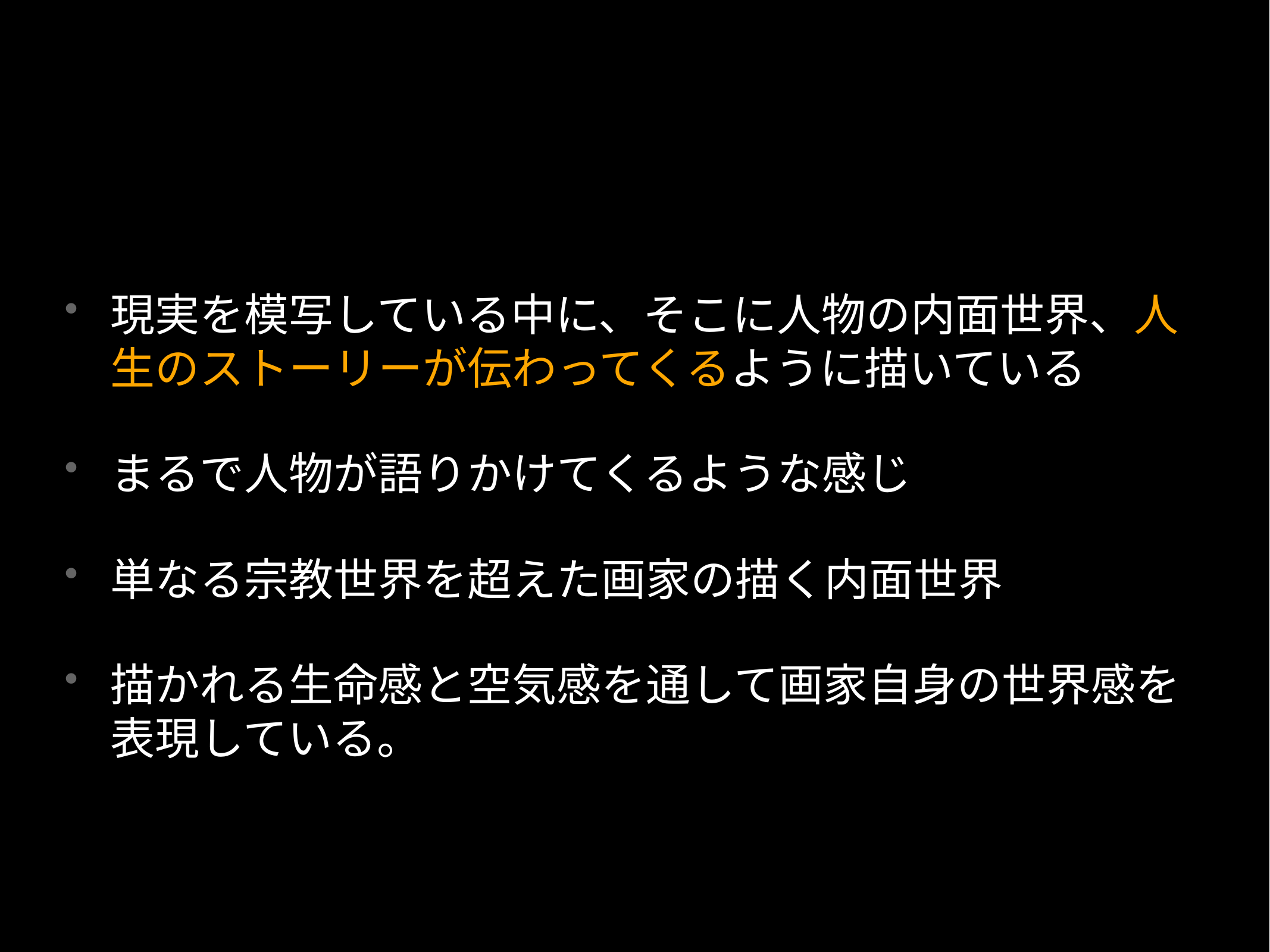

現実を模写している中に、そこに人物の内面世界、人生のストーリーが伝わってくるように描いている
まるで人物が語りかけてくるような感じ
単なる宗教世界を超えた画家の描く内面世界
描かれる生命感と空気感を通して画家自身の世界感を表現している。